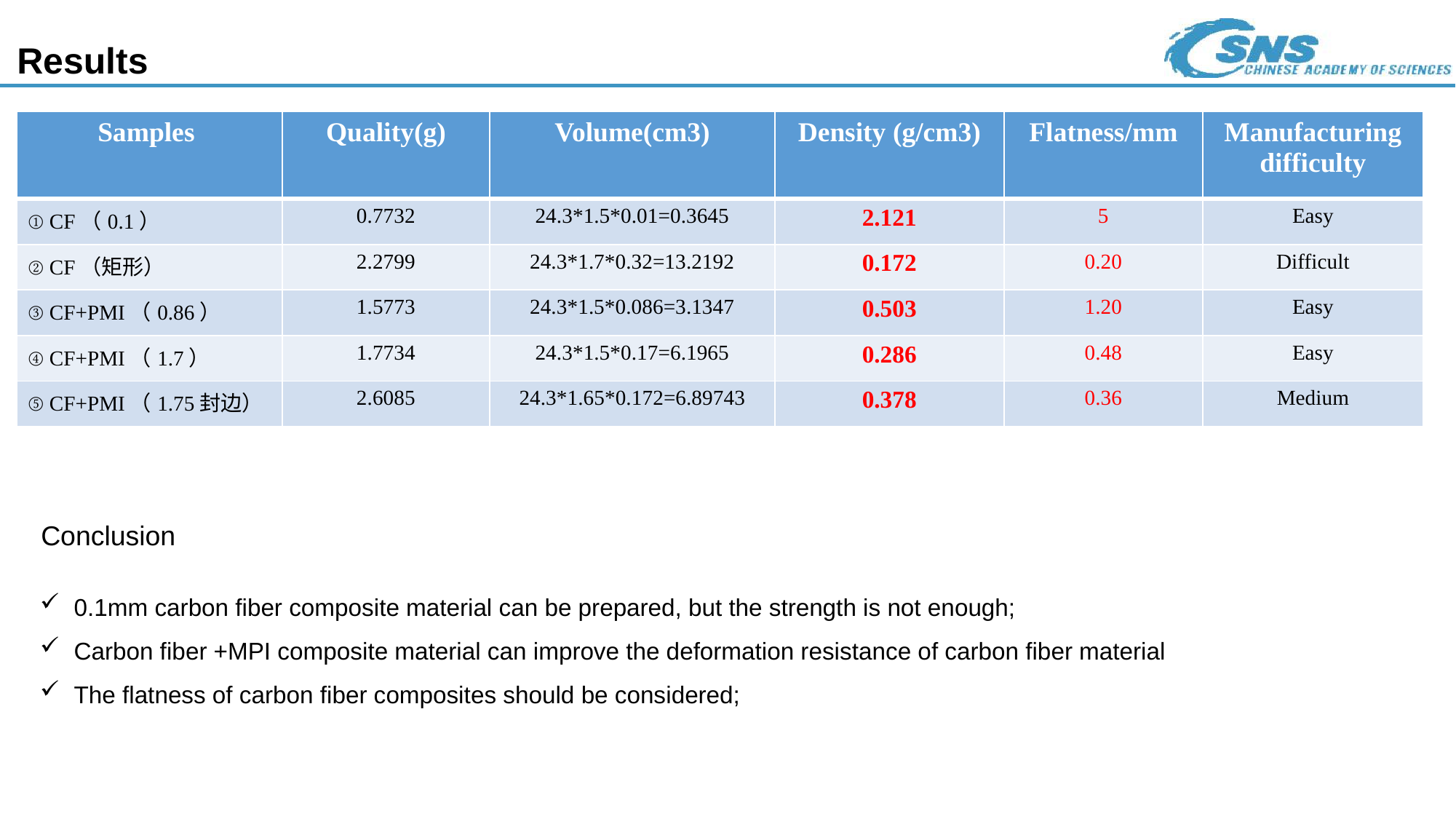

Results
| Samples | Quality(g) | Volume(cm3) | Density (g/cm3) | Flatness/mm | Manufacturing difficulty |
| --- | --- | --- | --- | --- | --- |
| ① CF（0.1） | 0.7732 | 24.3\*1.5\*0.01=0.3645 | 2.121 | 5 | Easy |
| ② CF（矩形） | 2.2799 | 24.3\*1.7\*0.32=13.2192 | 0.172 | 0.20 | Difficult |
| ③ CF+PMI（0.86） | 1.5773 | 24.3\*1.5\*0.086=3.1347 | 0.503 | 1.20 | Easy |
| ④ CF+PMI（1.7） | 1.7734 | 24.3\*1.5\*0.17=6.1965 | 0.286 | 0.48 | Easy |
| ⑤ CF+PMI（1.75封边） | 2.6085 | 24.3\*1.65\*0.172=6.89743 | 0.378 | 0.36 | Medium |
Conclusion
0.1mm carbon fiber composite material can be prepared, but the strength is not enough;
Carbon fiber +MPI composite material can improve the deformation resistance of carbon fiber material
The flatness of carbon fiber composites should be considered;